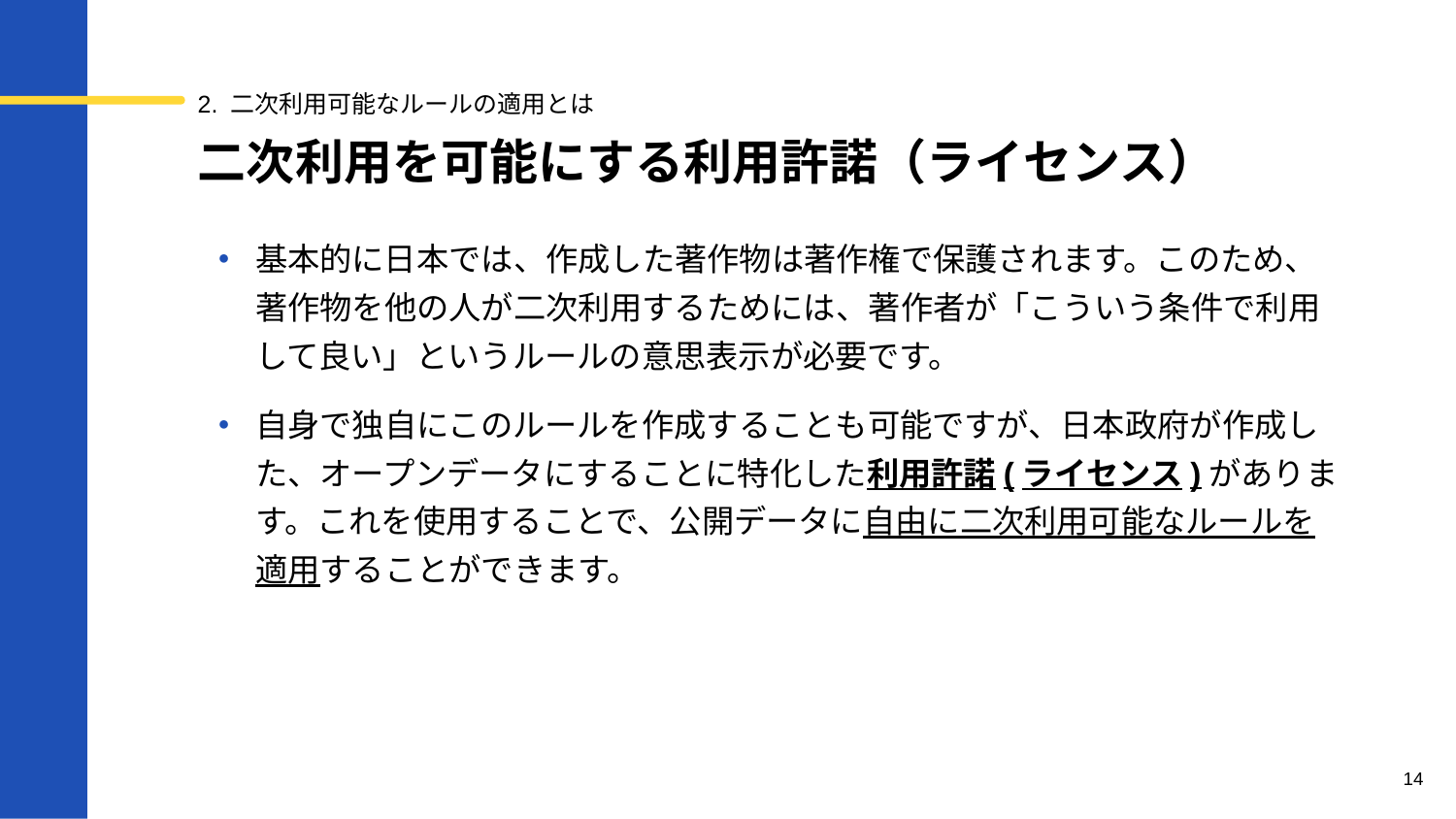

2. 二次利用可能なルールの適用とは
# 二次利用を可能にする利用許諾（ライセンス）
基本的に日本では、作成した著作物は著作権で保護されます。このため、著作物を他の人が二次利用するためには、著作者が「こういう条件で利用して良い」というルールの意思表示が必要です。
自身で独自にこのルールを作成することも可能ですが、日本政府が作成した、オープンデータにすることに特化した利用許諾(ライセンス)があります。これを使用することで、公開データに自由に二次利用可能なルールを適用することができます。
14